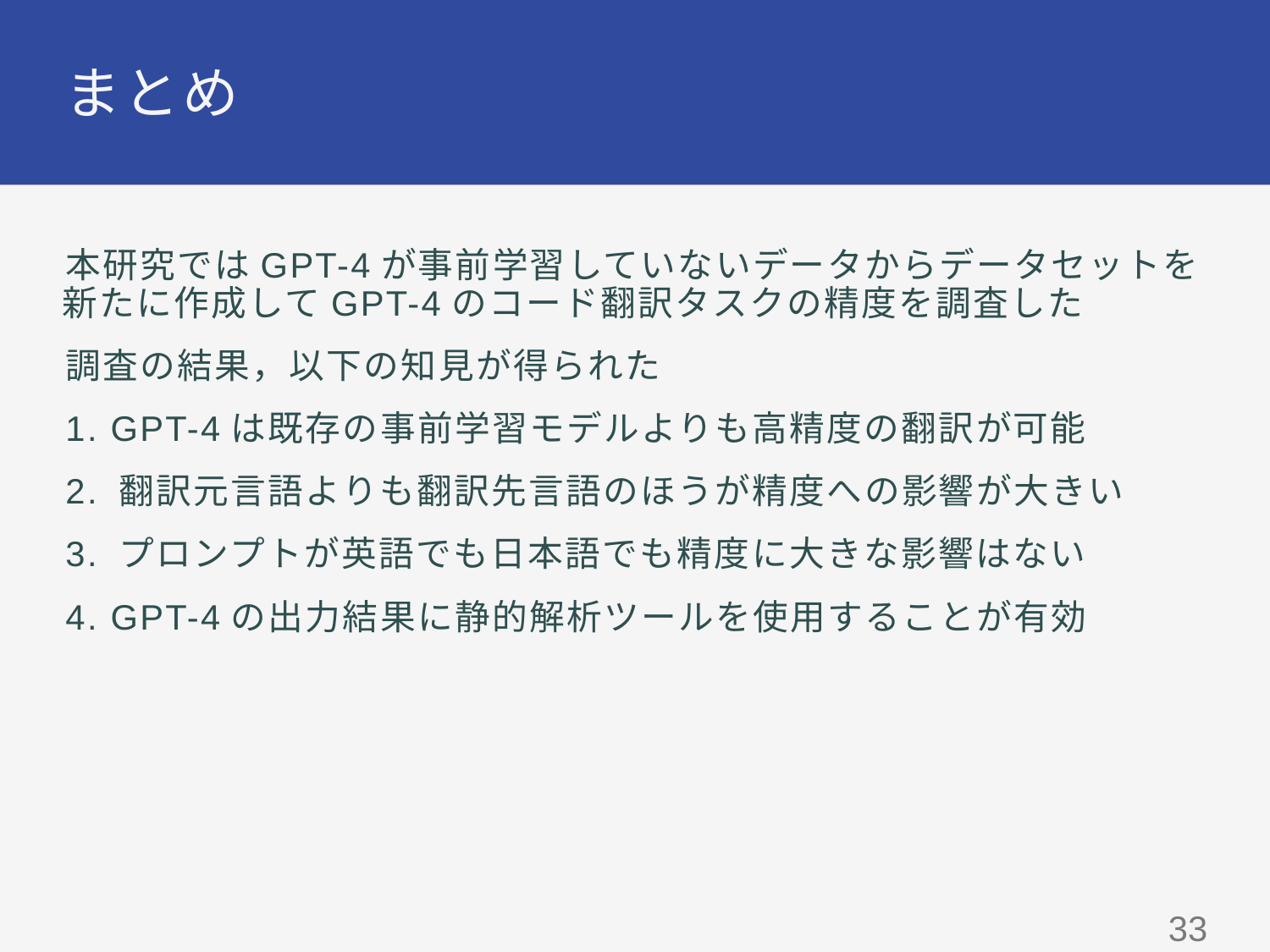

# まとめ
本研究ではGPT-4が事前学習していないデータからデータセットを
新たに作成してGPT-4のコード翻訳タスクの精度を調査した
調査の結果，以下の知見が得られた
1. GPT-4は既存の事前学習モデルよりも高精度の翻訳が可能
2. 翻訳元言語よりも翻訳先言語のほうが精度への影響が大きい
3. プロンプトが英語でも日本語でも精度に大きな影響はない
4. GPT-4の出力結果に静的解析ツールを使用することが有効
33